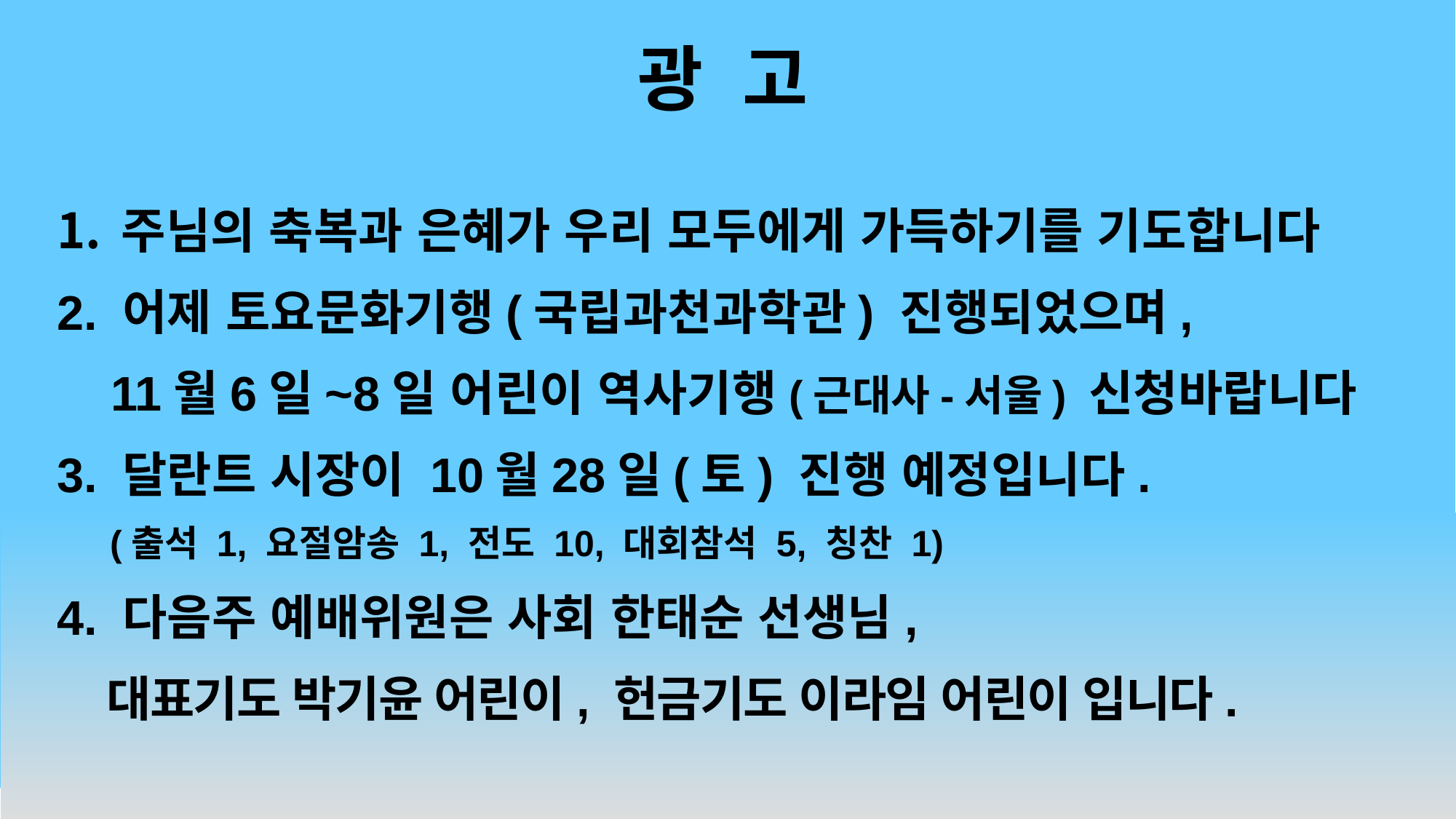

# 광  고
주님의 축복과 은혜가 우리 모두에게 가득하기를 기도합니다
2. 어제 토요문화기행(국립과천과학관) 진행되었으며,
    11월6일~8일 어린이 역사기행(근대사-서울) 신청바랍니다
3. 달란트 시장이 10월28일(토) 진행 예정입니다.
(출석 1, 요절암송 1, 전도 10, 대회참석 5, 칭찬 1)
4. 다음주 예배위원은 사회 한태순 선생님,
   대표기도 박기윤 어린이, 헌금기도 이라임 어린이 입니다.